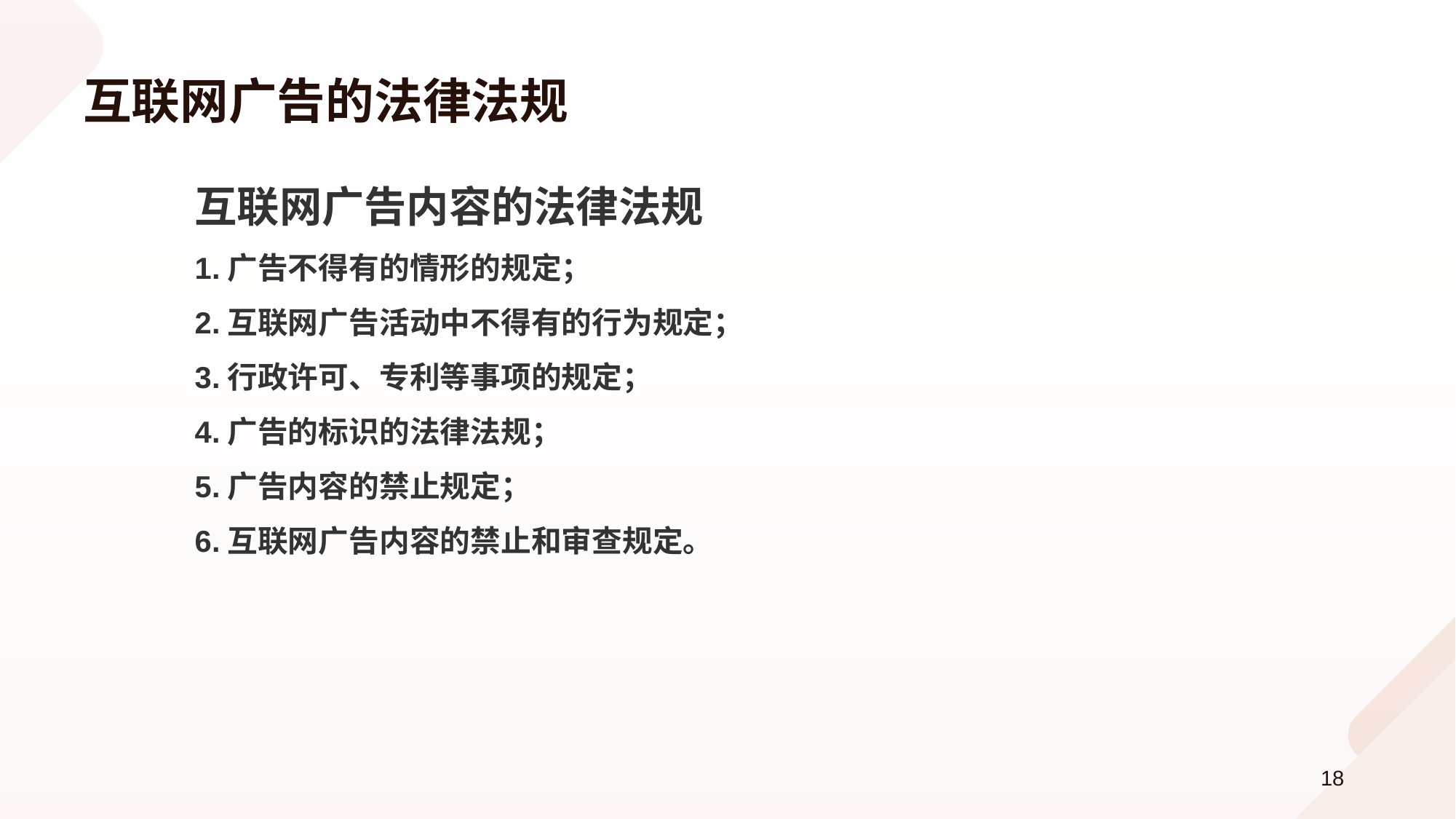

互联网广告内容的法律法规
1.广告不得有的情形的规定；
2.互联网广告活动中不得有的行为规定；
3.行政许可、专利等事项的规定；
4.广告的标识的法律法规；
5.广告内容的禁止规定；
6.互联网广告内容的禁止和审查规定。
# 互联网广告的法律法规
18